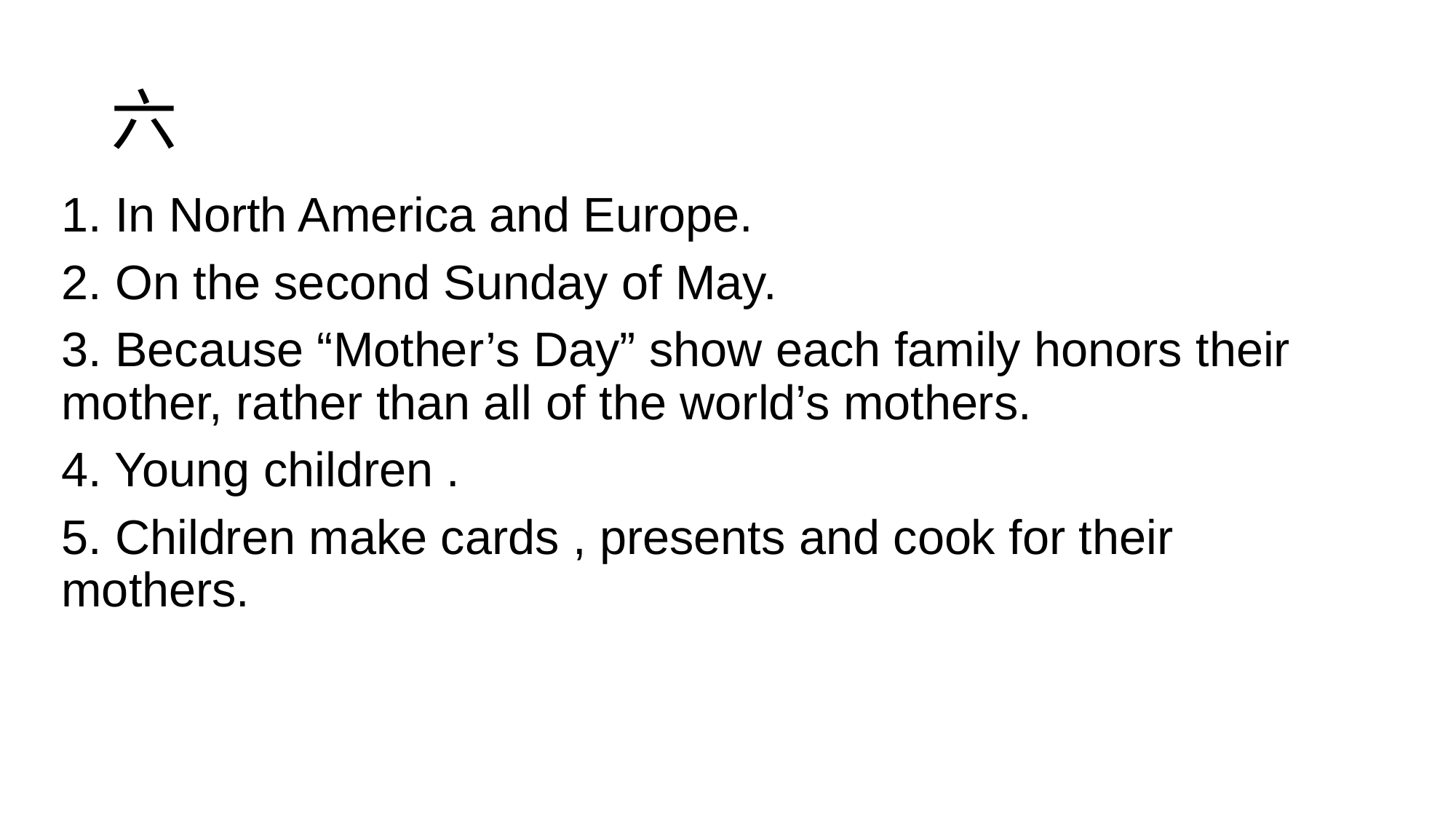

# 六
1. In North America and Europe.
2. On the second Sunday of May.
3. Because “Mother’s Day” show each family honors their mother, rather than all of the world’s mothers.
4. Young children .
5. Children make cards , presents and cook for their mothers.